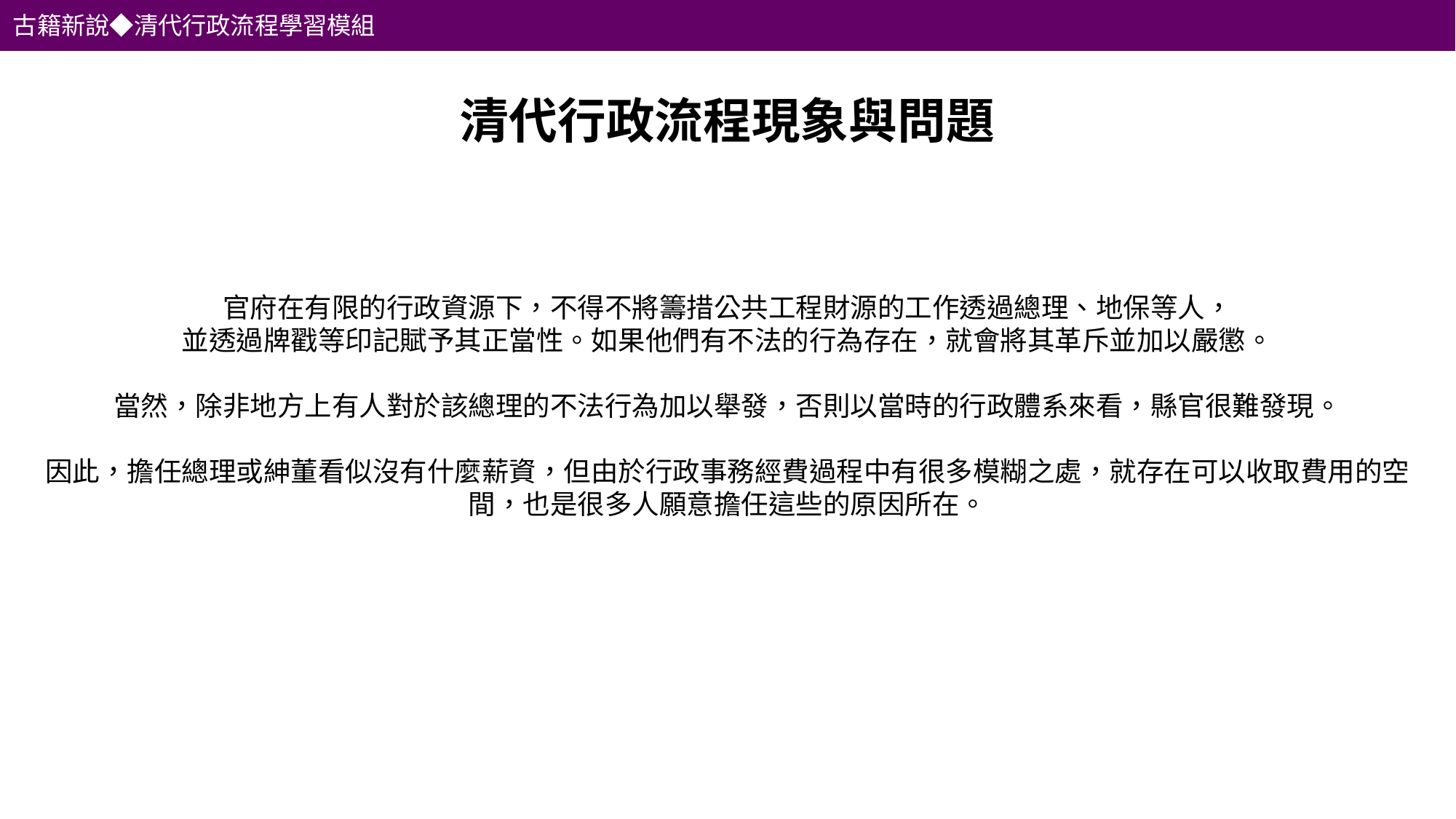

古籍新說◆清代行政流程學習模組
清代行政流程現象與問題
官府在有限的行政資源下，不得不將籌措公共工程財源的工作透過總理、地保等人，
並透過牌戳等印記賦予其正當性。如果他們有不法的行為存在，就會將其革斥並加以嚴懲。

當然，除非地方上有人對於該總理的不法行為加以舉發，否則以當時的行政體系來看，縣官很難發現。

因此，擔任總理或紳董看似沒有什麼薪資，但由於行政事務經費過程中有很多模糊之處，就存在可以收取費用的空間，也是很多人願意擔任這些的原因所在。